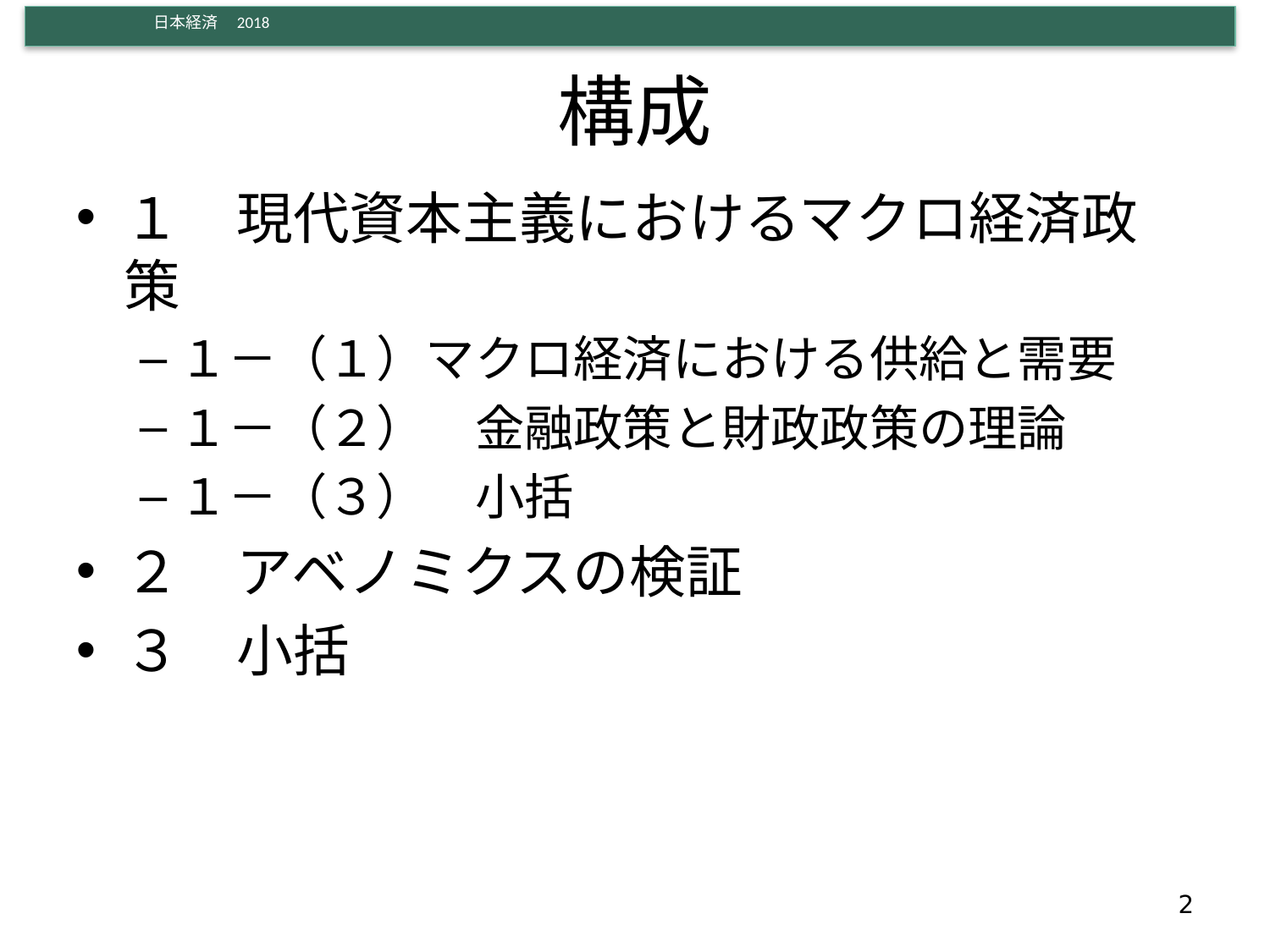

# 構成
１　現代資本主義におけるマクロ経済政策
１－（１）マクロ経済における供給と需要
１－（２）　金融政策と財政政策の理論
１－（３）　小括
２　アベノミクスの検証
３　小括

2